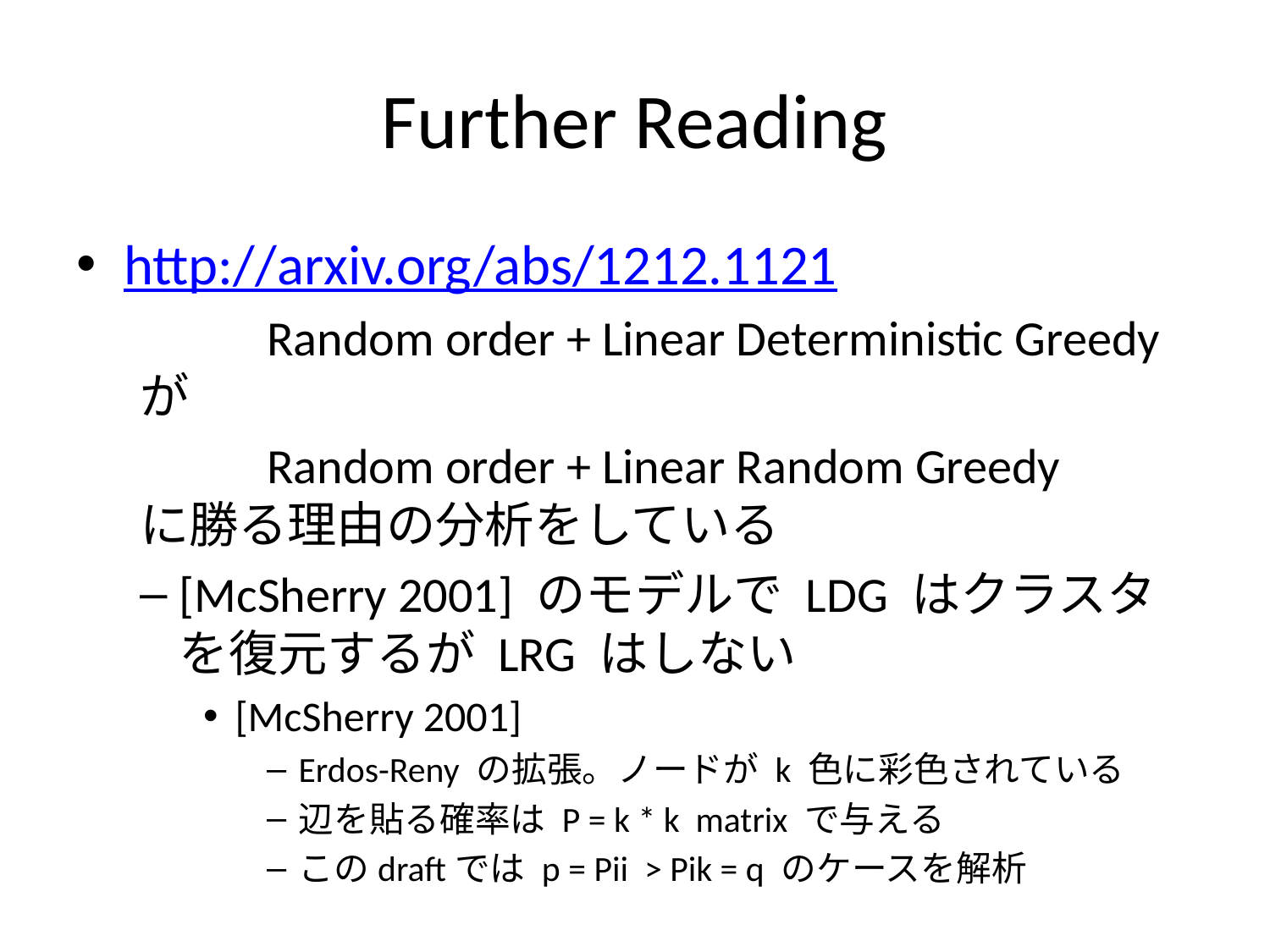

# Further Reading
http://arxiv.org/abs/1212.1121
	Random order + Linear Deterministic Greedy が
	Random order + Linear Random Greedy
に勝る理由の分析をしている
[McSherry 2001] のモデルで LDG はクラスタを復元するが LRG はしない
[McSherry 2001]
Erdos-Reny の拡張。ノードが k 色に彩色されている
辺を貼る確率は P = k * k  matrix で与える
このdraftでは p = Pii  > Pik = q のケースを解析